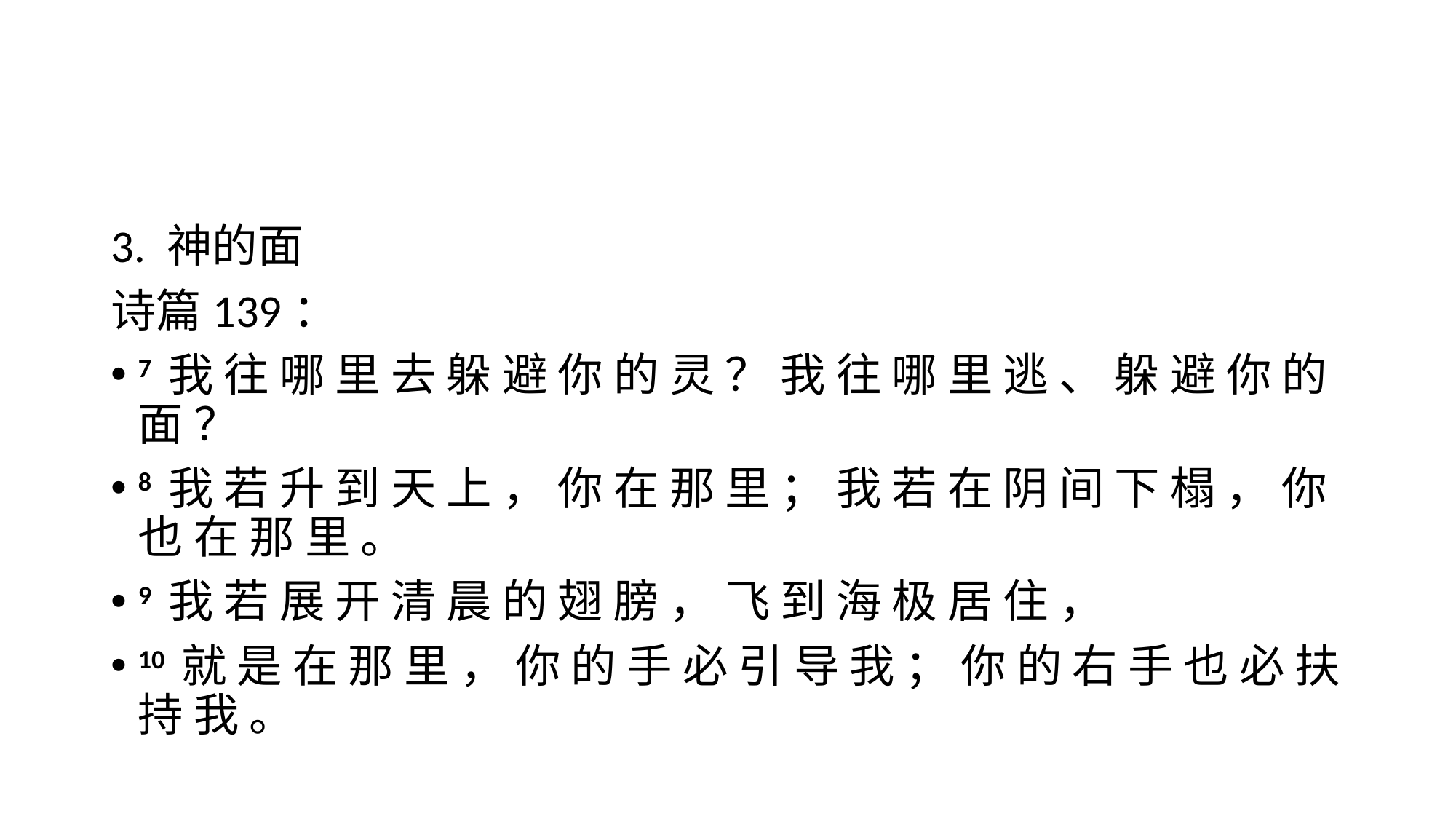

#
3. 神的面
诗篇139：
7 我 往 哪 里 去 躲 避 你 的 灵 ？ 我 往 哪 里 逃 、 躲 避 你 的 面 ？
8 我 若 升 到 天 上 ， 你 在 那 里 ； 我 若 在 阴 间 下 榻 ， 你 也 在 那 里 。
9 我 若 展 开 清 晨 的 翅 膀 ， 飞 到 海 极 居 住 ，
10 就 是 在 那 里 ， 你 的 手 必 引 导 我 ； 你 的 右 手 也 必 扶 持 我 。